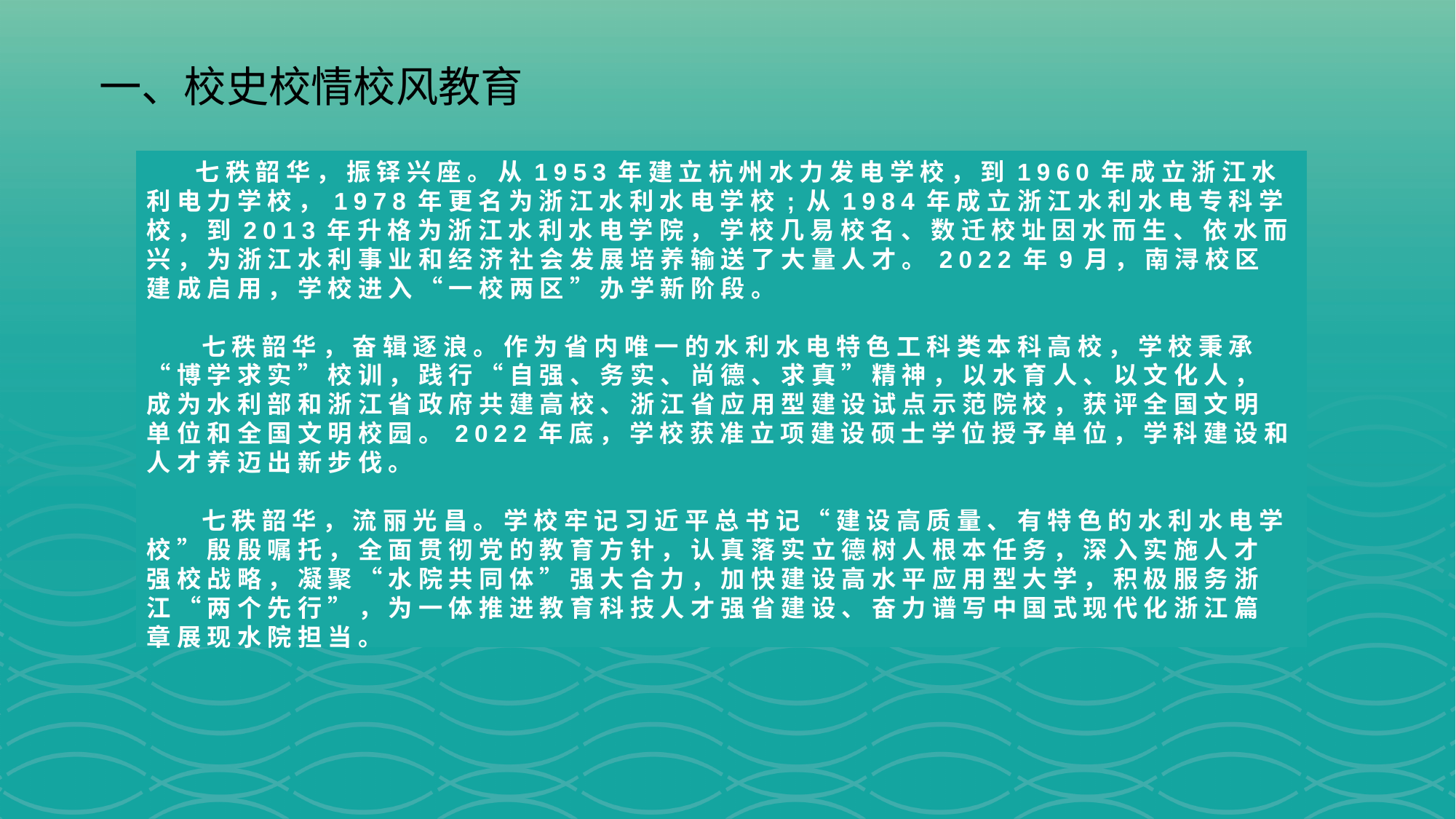

一、校史校情校风教育
    七秩韶华，振铎兴座。从1953年建立杭州水力发电学校，到1960年成立浙江水利电力学校，1978年更名为浙江水利水电学校;从1984年成立浙江水利水电专科学校，到2013年升格为浙江水利水电学院，学校几易校名、数迁校址因水而生、依水而兴，为浙江水利事业和经济社会发展培养输送了大量人才。2022年9月，南浔校区建成启用，学校进入“一校两区”办学新阶段。

    七秩韶华，奋辑逐浪。作为省内唯一的水利水电特色工科类本科高校，学校秉承“博学求实”校训，践行“自强、务实、尚德、求真”精神，以水育人、以文化人，成为水利部和浙江省政府共建高校、浙江省应用型建设试点示范院校，获评全国文明单位和全国文明校园。2022年底，学校获准立项建设硕士学位授予单位，学科建设和人才养迈出新步伐。

    七秩韶华，流丽光昌。学校牢记习近平总书记“建设高质量、有特色的水利水电学校”殷殷嘱托，全面贯彻党的教育方针，认真落实立德树人根本任务，深入实施人才强校战略，凝聚“水院共同体”强大合力，加快建设高水平应用型大学，积极服务浙江“两个先行”，为一体推进教育科技人才强省建设、奋力谱写中国式现代化浙江篇章展现水院担当。